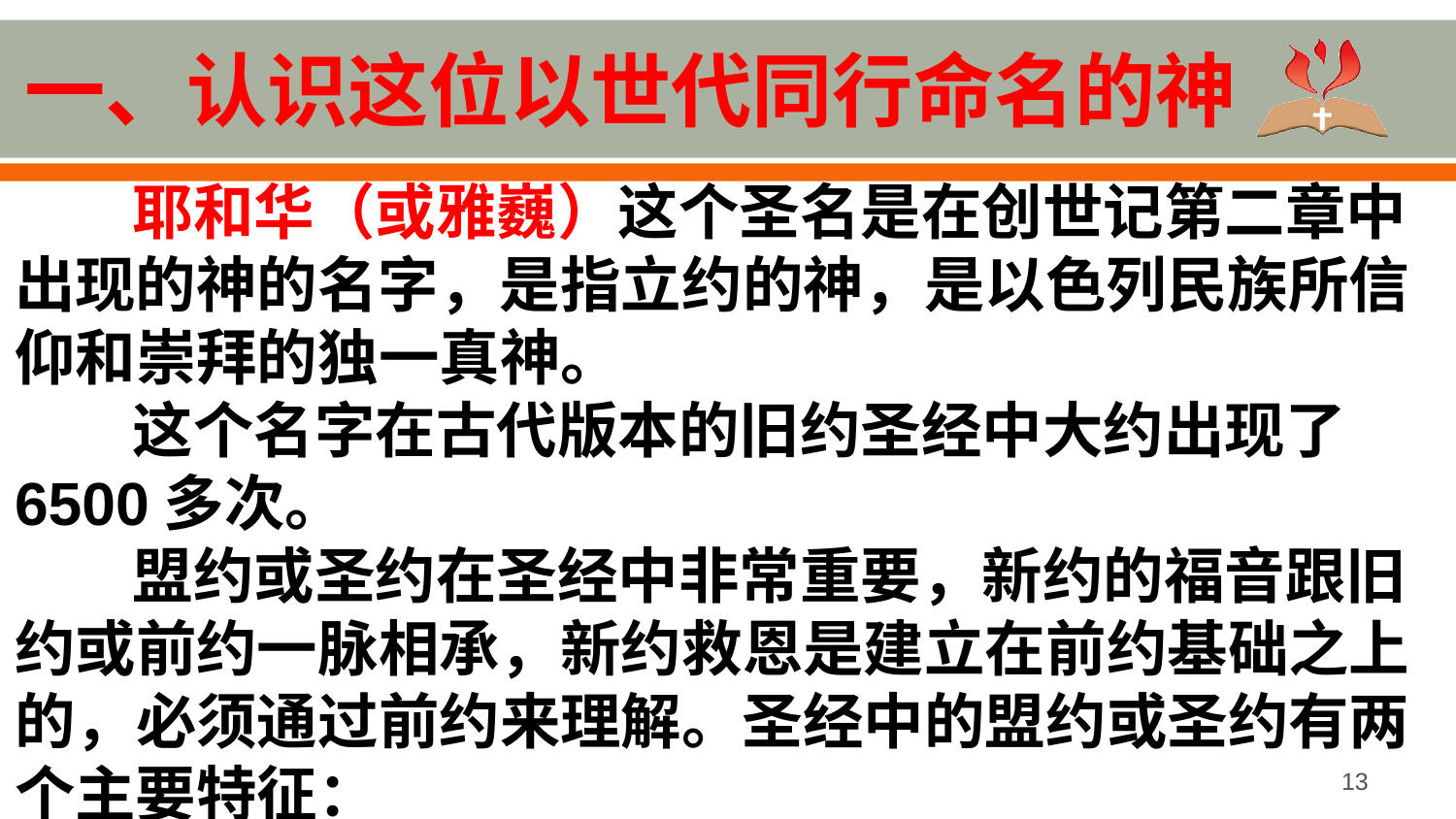

# 一、认识这位以世代同行命名的神
耶和华（或雅巍）这个圣名是在创世记第二章中出现的神的名字，是指立约的神，是以色列民族所信仰和崇拜的独一真神。
这个名字在古代版本的旧约圣经中大约出现了6500多次。
盟约或圣约在圣经中非常重要，新约的福音跟旧约或前约一脉相承，新约救恩是建立在前约基础之上的，必须通过前约来理解。圣经中的盟约或圣约有两个主要特征：

13